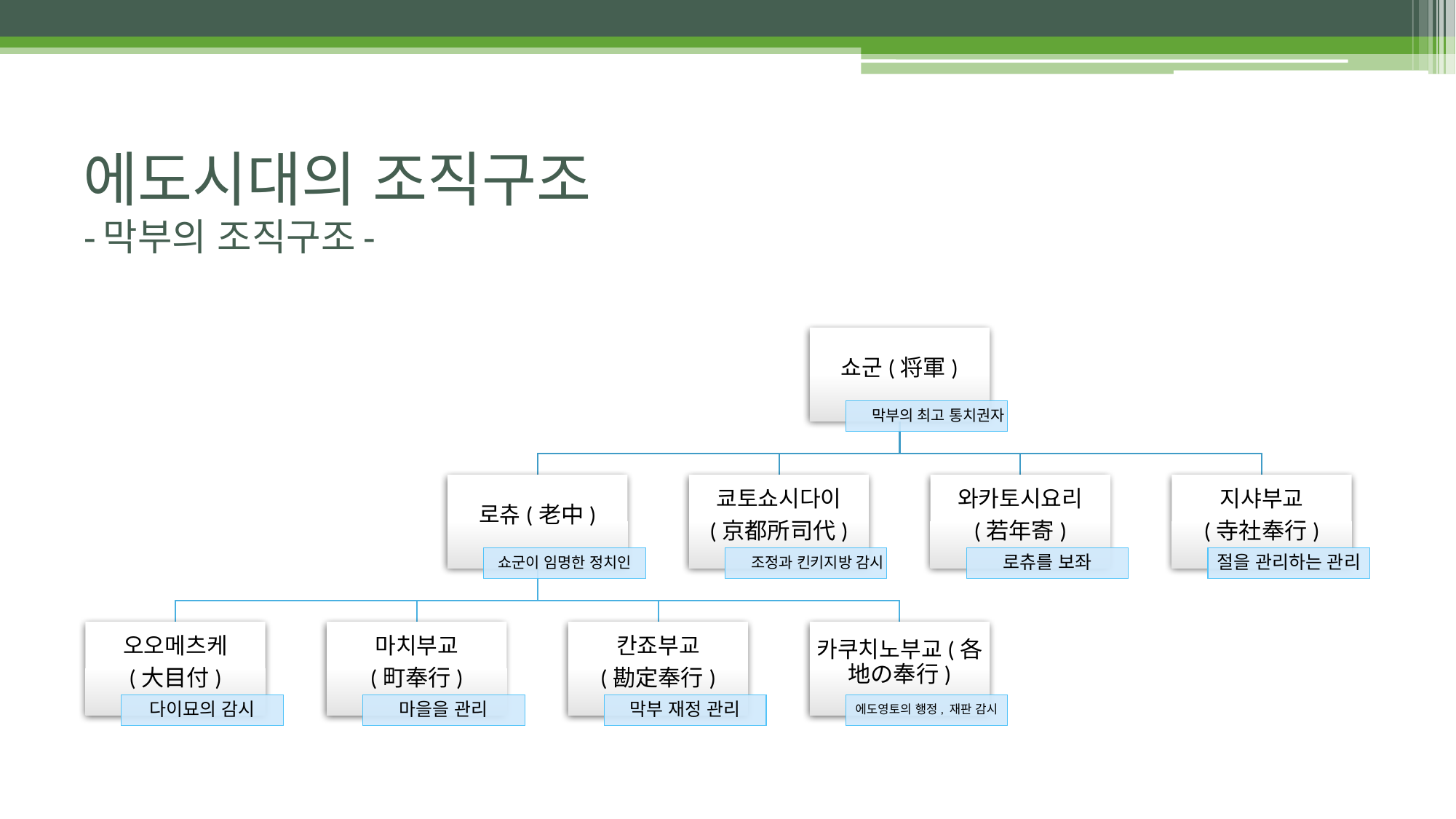

# 에도시대의 조직구조 -막부의 조직구조-
쇼군(将軍)
막부의 최고 통치권자
로츄(老中)
쇼군이 임명한 정치인
오오메츠케
(大目付)
다이묘의 감시
마치부교
(町奉行)
마을을 관리
칸죠부교
(勘定奉行)
막부 재정 관리
카쿠치노부교(各地の奉行)
에도영토의 행정, 재판 감시
쿄토쇼시다이
(京都所司代)
조정과 킨키지방 감시
와카토시요리
(若年寄)
로츄를 보좌
지샤부교
(寺社奉行)
절을 관리하는 관리